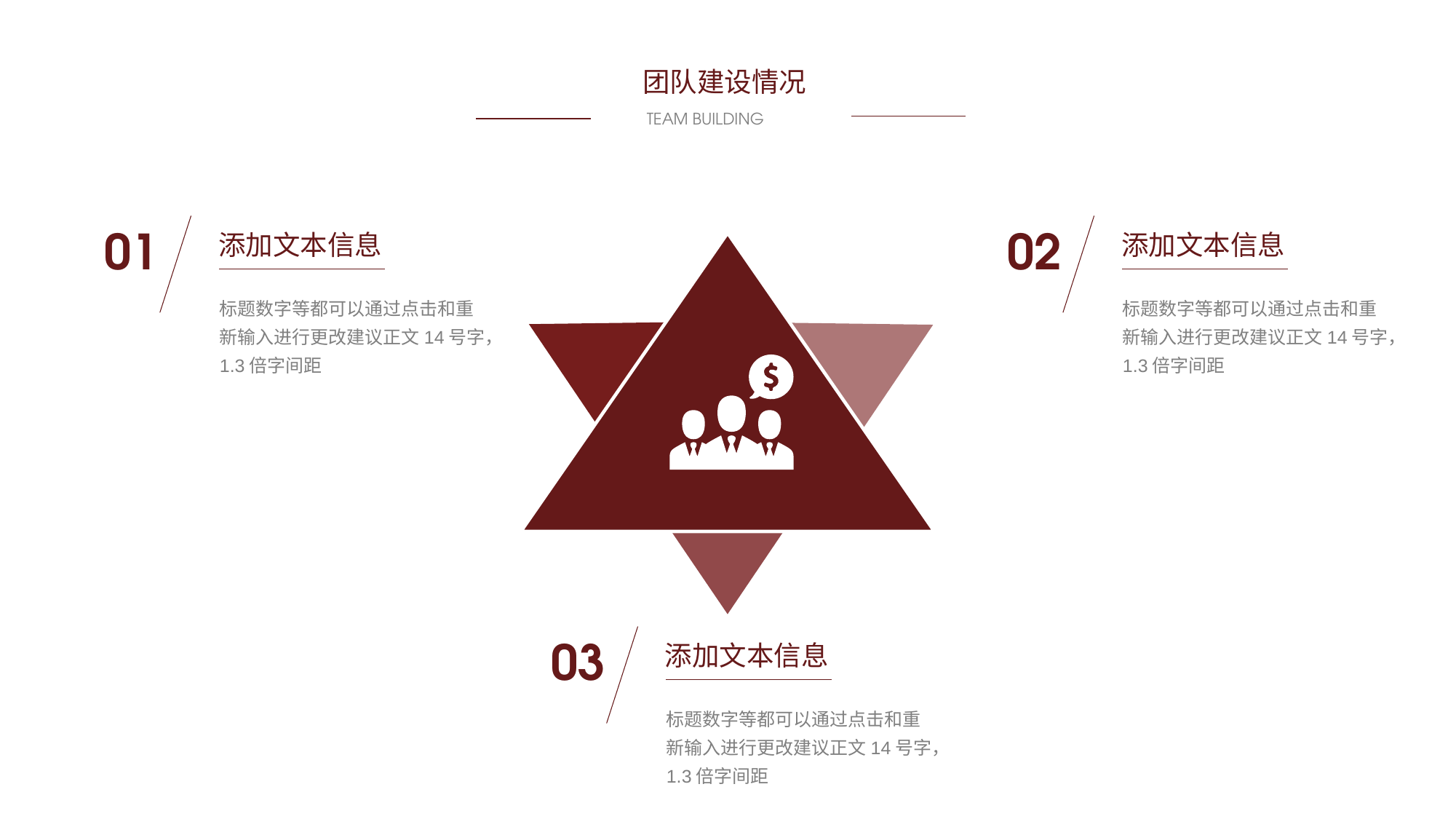

团队建设情况
TEAM BUILDING
01
添加文本信息
标题数字等都可以通过点击和重新输入进行更改建议正文14号字，1.3倍字间距
02
添加文本信息
标题数字等都可以通过点击和重新输入进行更改建议正文14号字，1.3倍字间距

03
添加文本信息
标题数字等都可以通过点击和重新输入进行更改建议正文14号字，1.3倍字间距